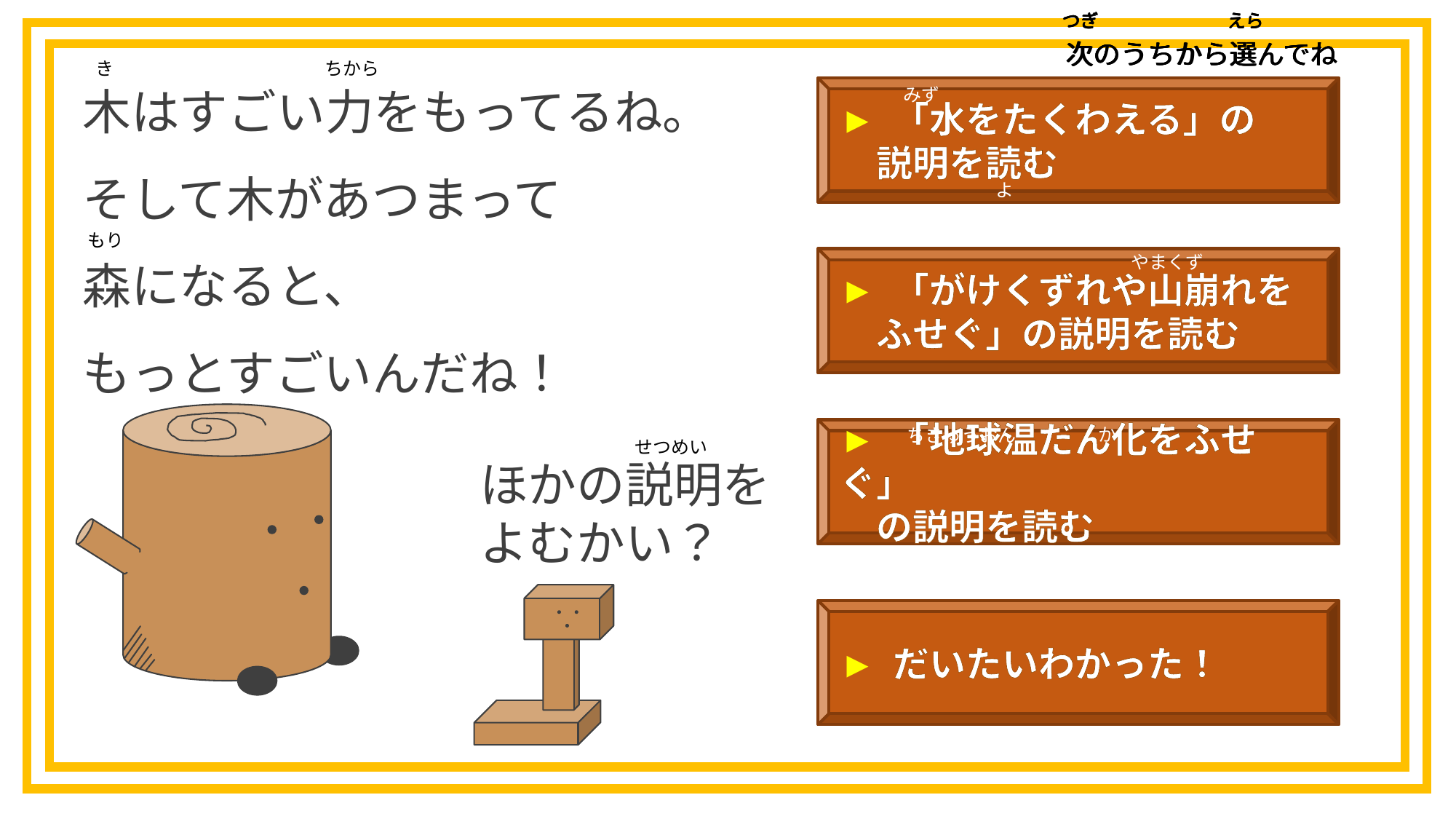

つぎ
えら
次のうちから選んでね
つぎ
えら
次のうちから選んでね
つぎ
えら
次のうちから選んでね
つぎ
えら
次のうちから選んでね

木はすごい力をもってるね。
そして木があつまって
森になると、
もっとすごいんだね！
き
ちから
みず
► 「水をたくわえる」の
　説明を読む
よ
もり
やまくず
► 「がけくずれや山崩れを
　ふせぐ」の説明を読む

か
ちきゅうおん
► 「地球温だん化をふせぐ」
　の説明を読む
せつめい
ほかの説明を
よむかい？

► だいたいわかった！